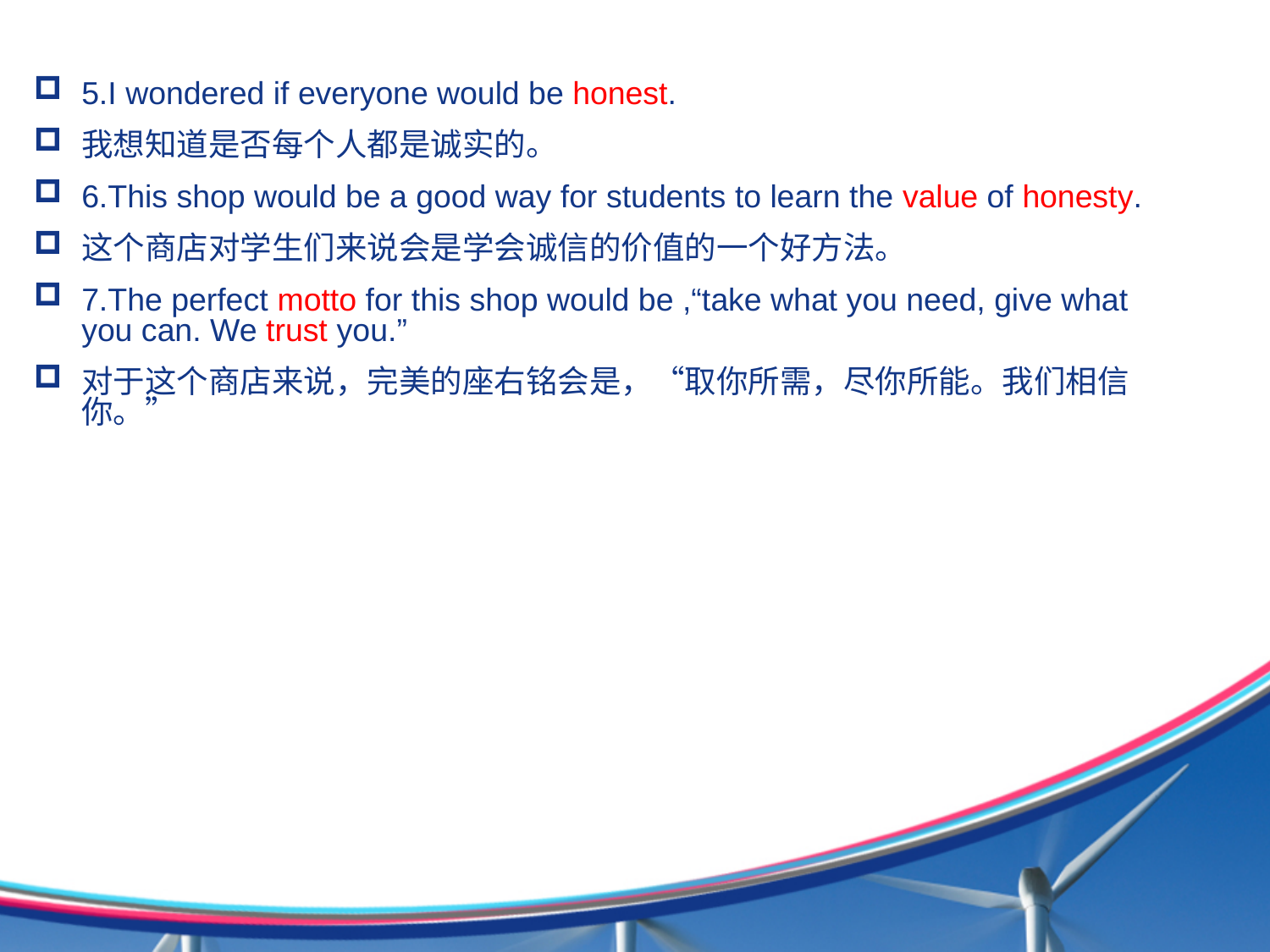

5.I wondered if everyone would be honest.
我想知道是否每个人都是诚实的。
6.This shop would be a good way for students to learn the value of honesty.
这个商店对学生们来说会是学会诚信的价值的一个好方法。
7.The perfect motto for this shop would be ,“take what you need, give what you can. We trust you.”
对于这个商店来说，完美的座右铭会是，“取你所需，尽你所能。我们相信你。”